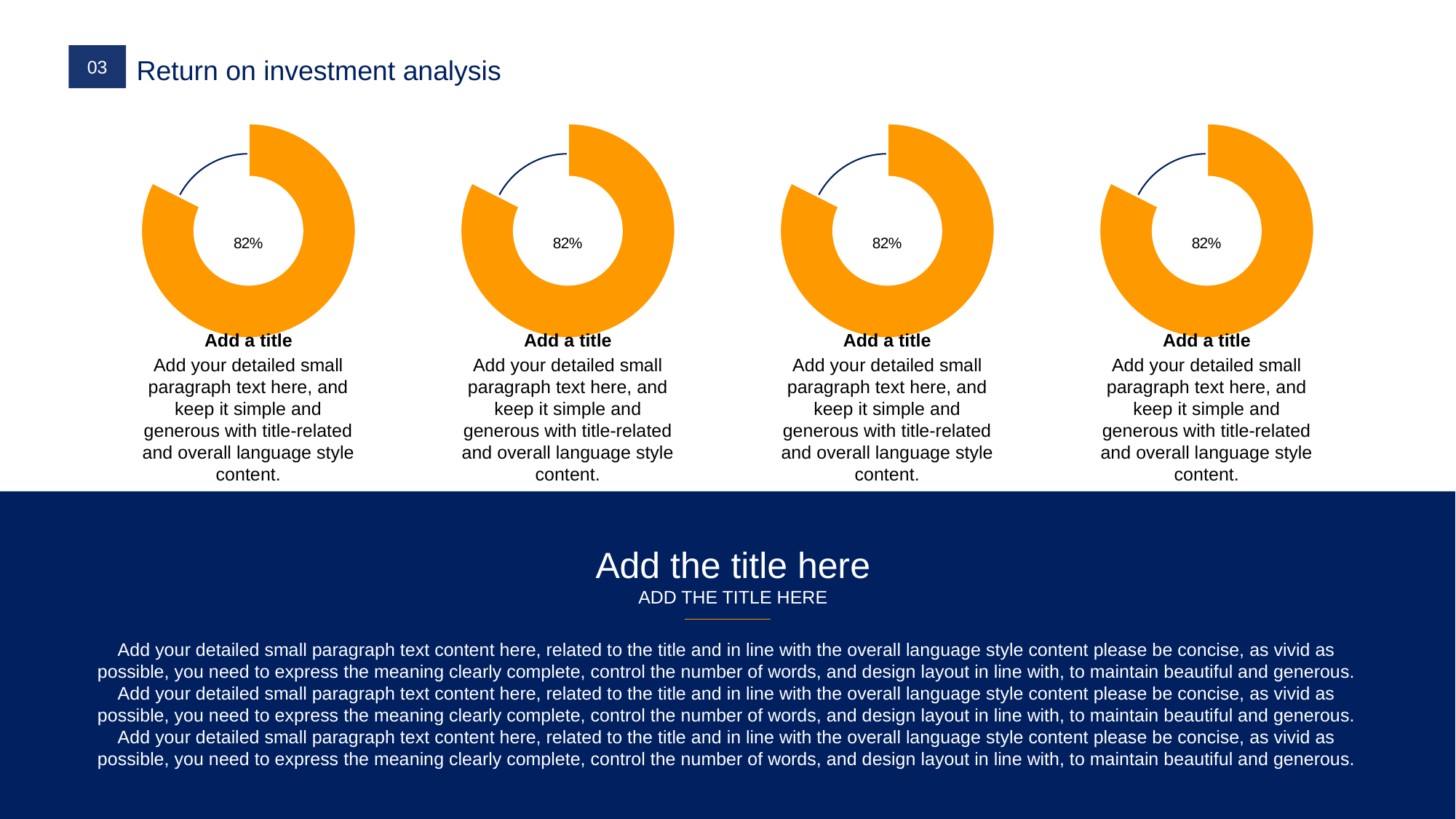

### Chart

| Category | 销售额 |
|---|---|
| 第一季度 | 15.0 |
| 第二季度 | 3.2 |

### Chart

| Category | 销售额 |
|---|---|
| 第一季度 | 15.0 |
| 第二季度 | 3.2 |

### Chart

| Category | 销售额 |
|---|---|
| 第一季度 | 15.0 |
| 第二季度 | 3.2 |

### Chart

| Category | 销售额 |
|---|---|
| 第一季度 | 15.0 |
| 第二季度 | 3.2 |
Add a title
Add your detailed small paragraph text here, and keep it simple and generous with title-related and overall language style content.
Add a title
Add your detailed small paragraph text here, and keep it simple and generous with title-related and overall language style content.
Add a title
Add your detailed small paragraph text here, and keep it simple and generous with title-related and overall language style content.
Add a title
Add your detailed small paragraph text here, and keep it simple and generous with title-related and overall language style content.

Add the title here
ADD THE TITLE HERE
Add your detailed small paragraph text content here, related to the title and in line with the overall language style content please be concise, as vivid as possible, you need to express the meaning clearly complete, control the number of words, and design layout in line with, to maintain beautiful and generous. Add your detailed small paragraph text content here, related to the title and in line with the overall language style content please be concise, as vivid as possible, you need to express the meaning clearly complete, control the number of words, and design layout in line with, to maintain beautiful and generous. Add your detailed small paragraph text content here, related to the title and in line with the overall language style content please be concise, as vivid as possible, you need to express the meaning clearly complete, control the number of words, and design layout in line with, to maintain beautiful and generous.